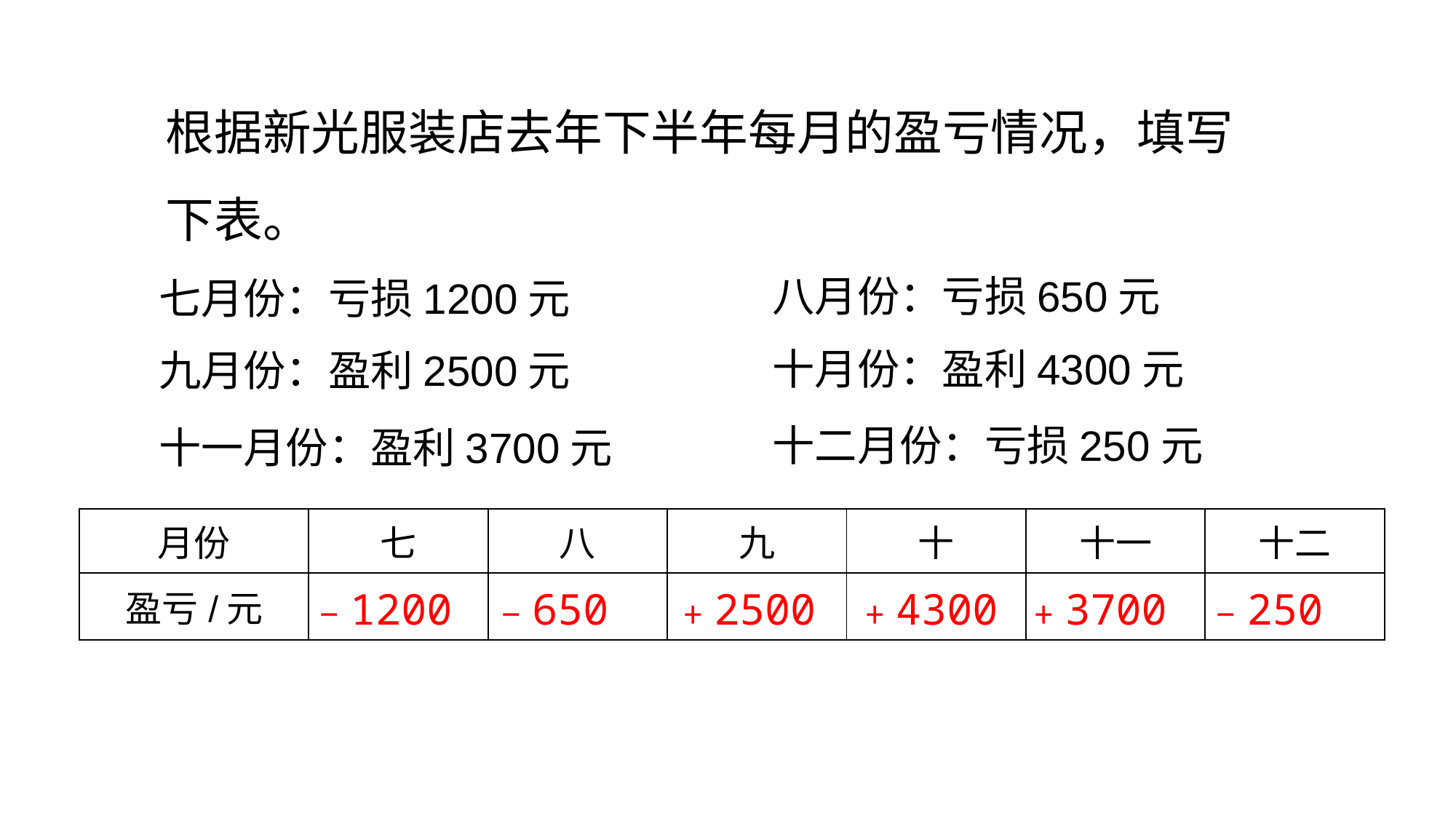

根据新光服装店去年下半年每月的盈亏情况，填写下表。
八月份：亏损650元
七月份：亏损1200元
十月份：盈利4300元
九月份：盈利2500元
十二月份：亏损250元
十一月份：盈利3700元
| 月份 | 七 | 八 | 九 | 十 | 十一 |
| --- | --- | --- | --- | --- | --- |
| 盈亏/元 |  |  |  |  |  |
| 十二 |
| --- |
|  |
﹣1200
﹣650
﹢2500
﹢4300
﹢3700
﹣250